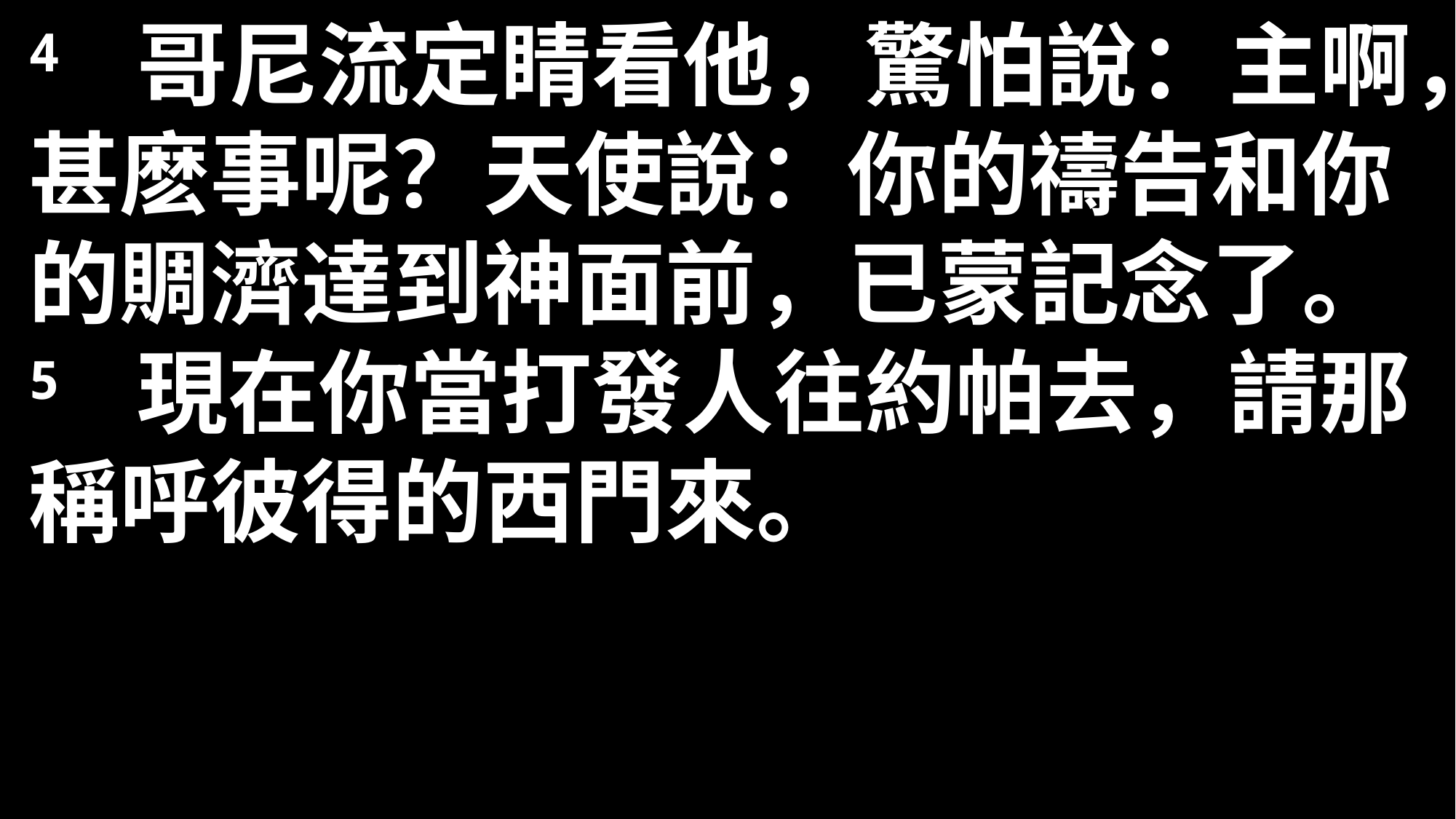

4 哥尼流定睛看他，驚怕說：主啊，甚麽事呢？天使說：你的禱告和你的賙濟達到神面前，已蒙記念了。
5 現在你當打發人往約帕去，請那稱呼彼得的西門來。